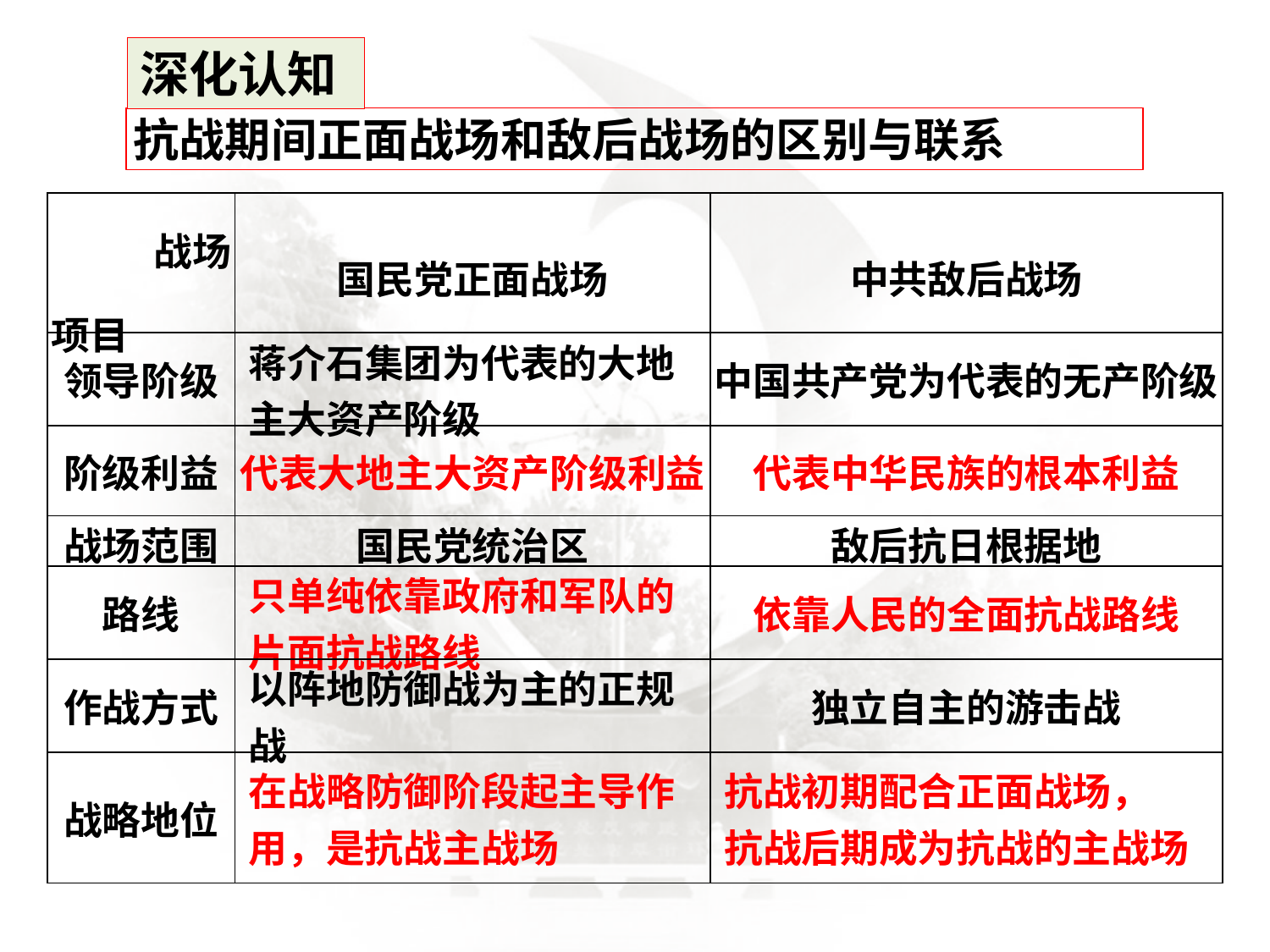

深化认知
抗战期间正面战场和敌后战场的区别与联系
| 战场 项目 | 国民党正面战场 | 中共敌后战场 |
| --- | --- | --- |
| 领导阶级 | 蒋介石集团为代表的大地主大资产阶级 | 中国共产党为代表的无产阶级 |
| 阶级利益 | 代表大地主大资产阶级利益 | 代表中华民族的根本利益 |
| 战场范围 | 国民党统治区 | 敌后抗日根据地 |
| 路线 | 只单纯依靠政府和军队的片面抗战路线 | 依靠人民的全面抗战路线 |
| 作战方式 | 以阵地防御战为主的正规战 | 独立自主的游击战 |
| 战略地位 | 在战略防御阶段起主导作用，是抗战主战场 | 抗战初期配合正面战场， 抗战后期成为抗战的主战场 |